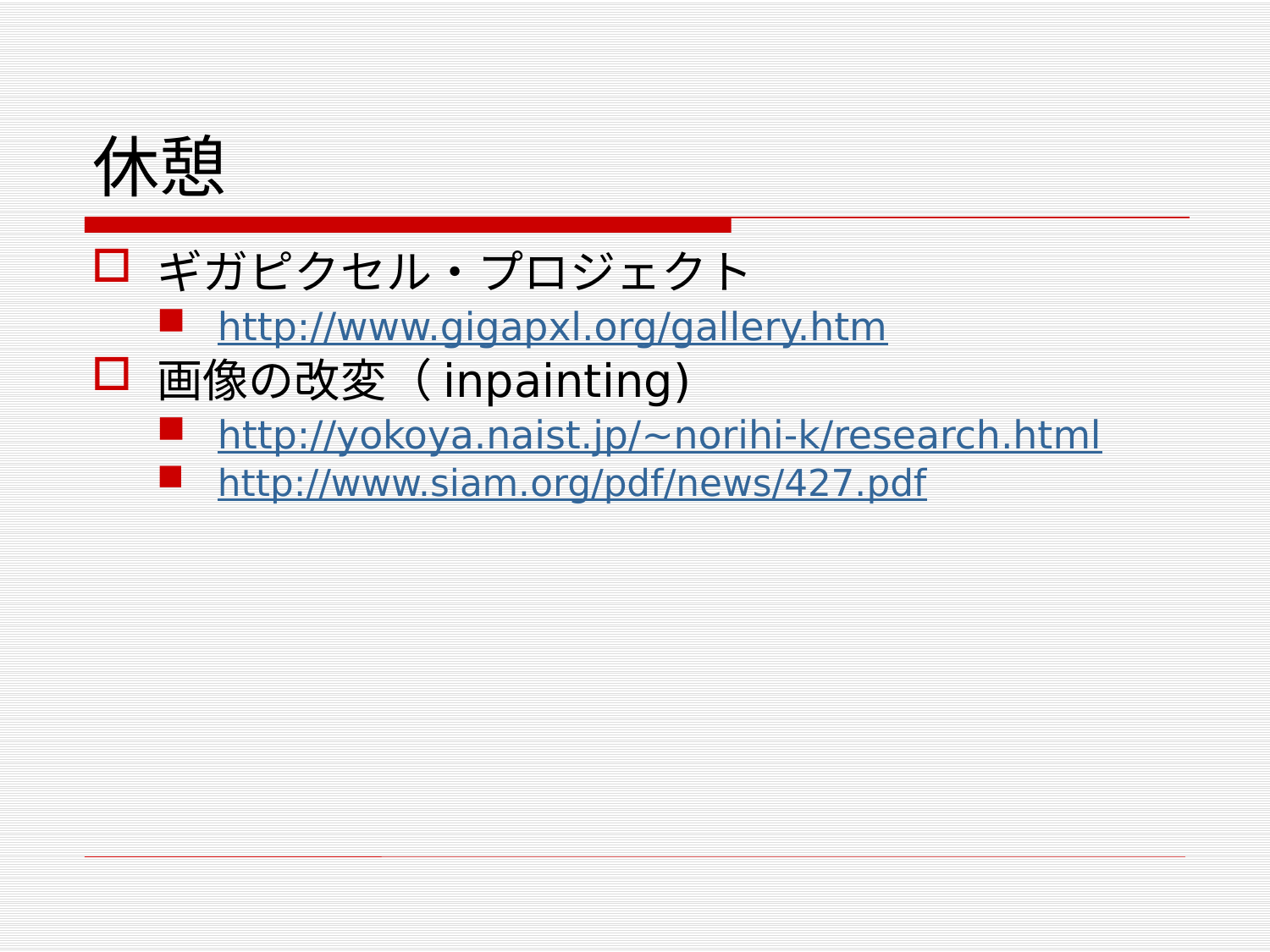

# 休憩
ギガピクセル・プロジェクト
http://www.gigapxl.org/gallery.htm
画像の改変（inpainting)
http://yokoya.naist.jp/~norihi-k/research.html
http://www.siam.org/pdf/news/427.pdf